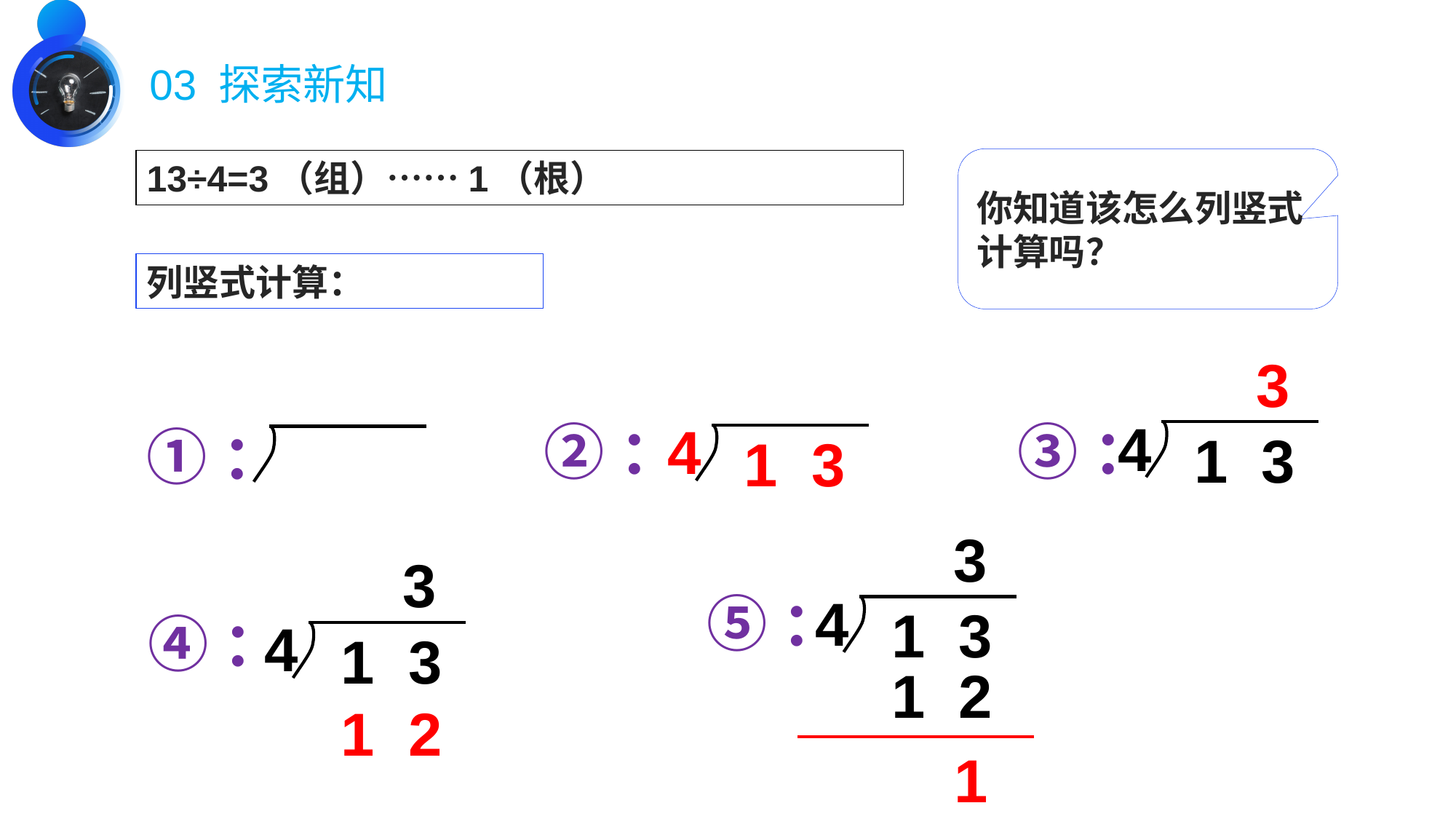

03
探索新知
你知道该怎么列竖式计算吗？
13÷4=3（组）……1（根）
列竖式计算：
3
4
1  3

②：
4
③：
①：
1  3

3
4
1  3

1  2
3
4
1  3

⑤：
④：
1  2
 1